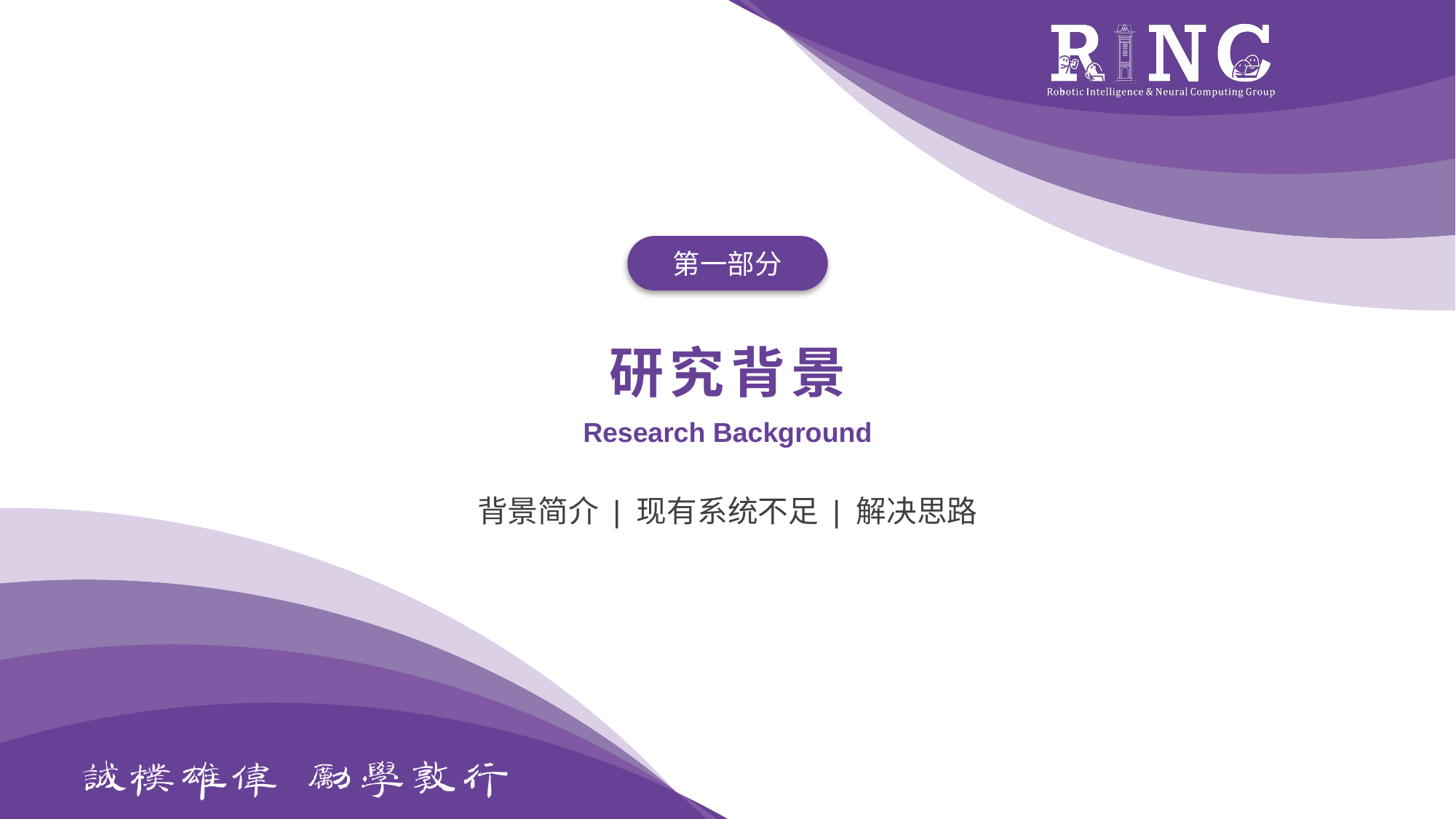

第一部分
研究背景
Research Background
背景简介 | 现有系统不足 | 解决思路